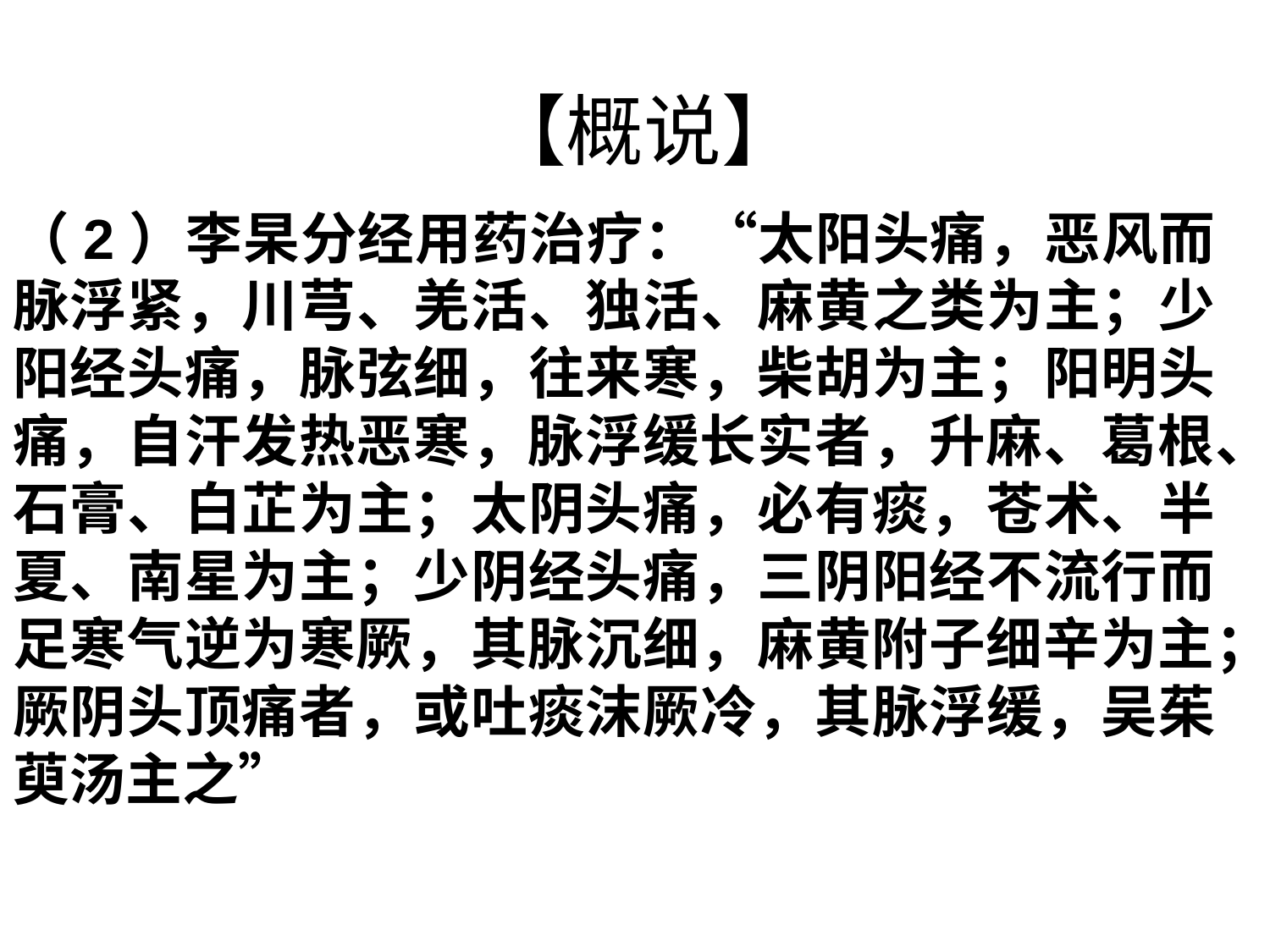

# 【概说】
（2）李杲分经用药治疗：“太阳头痛，恶风而脉浮紧，川芎、羌活、独活、麻黄之类为主；少阳经头痛，脉弦细，往来寒，柴胡为主；阳明头痛，自汗发热恶寒，脉浮缓长实者，升麻、葛根、石膏、白芷为主；太阴头痛，必有痰，苍术、半夏、南星为主；少阴经头痛，三阴阳经不流行而足寒气逆为寒厥，其脉沉细，麻黄附子细辛为主；厥阴头顶痛者，或吐痰沫厥冷，其脉浮缓，吴茱萸汤主之”